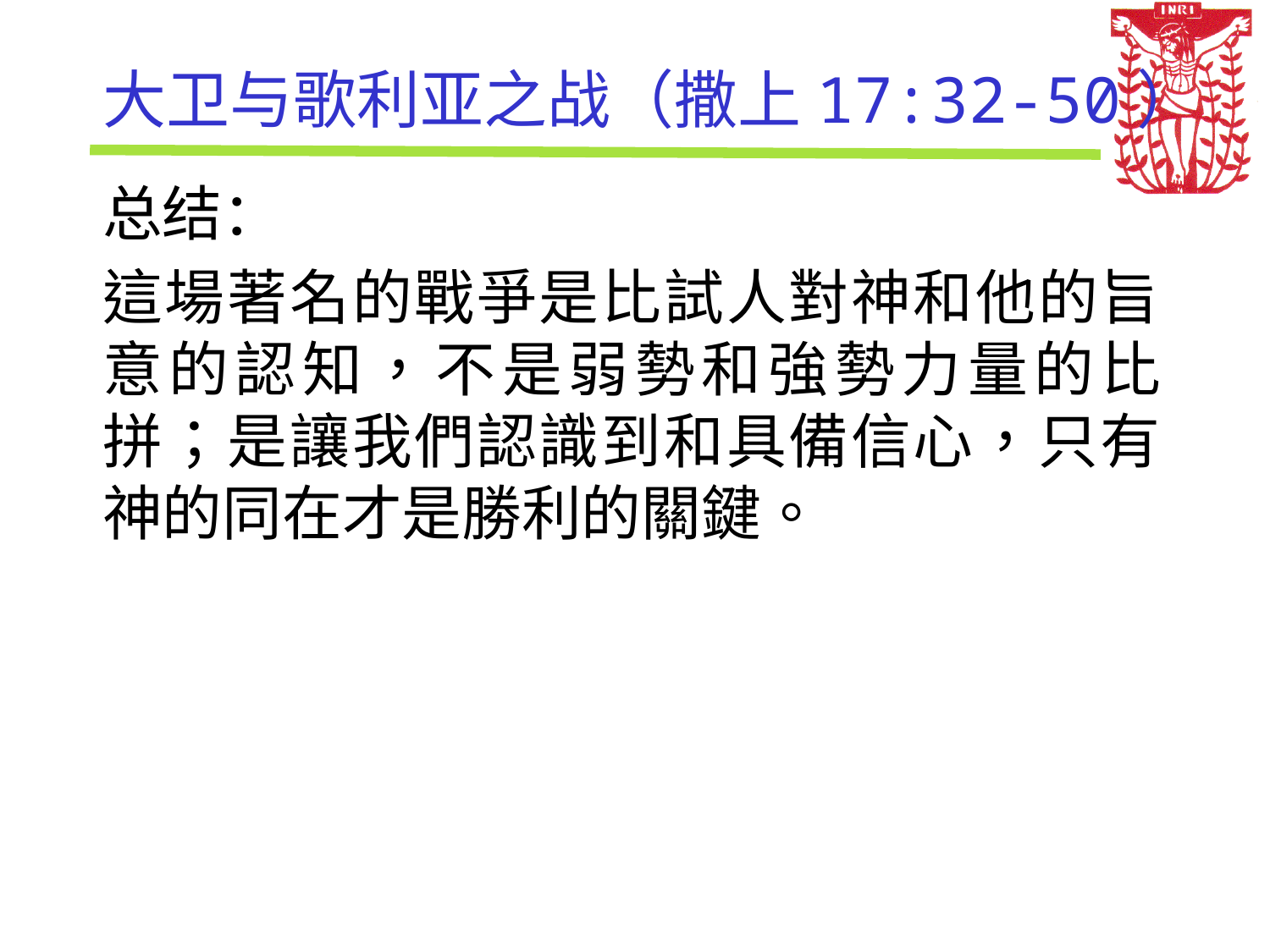

# 大卫与歌利亚之战（撒上17:32-50）
总结：
這場著名的戰爭是比試人對神和他的旨意的認知，不是弱勢和強勢力量的比拼；是讓我們認識到和具備信心，只有神的同在才是勝利的關鍵。